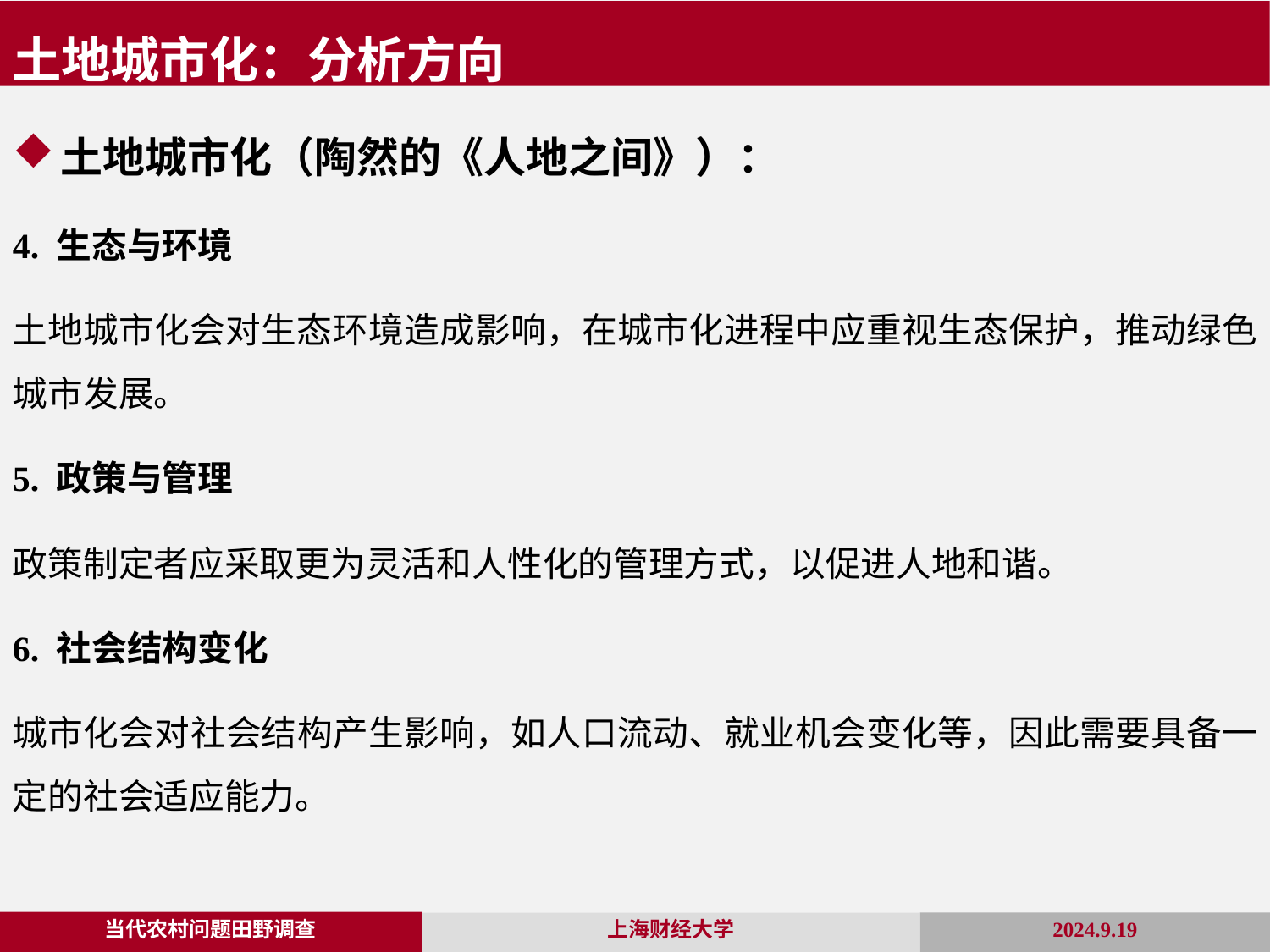

土地城市化：分析方向
土地城市化（陶然的《人地之间》）：
4. 生态与环境
土地城市化会对生态环境造成影响，在城市化进程中应重视生态保护，推动绿色城市发展。
5. 政策与管理
政策制定者应采取更为灵活和人性化的管理方式，以促进人地和谐。
6. 社会结构变化
城市化会对社会结构产生影响，如人口流动、就业机会变化等，因此需要具备一定的社会适应能力。

当代农村问题田野调查
2024.9.19
上海财经大学